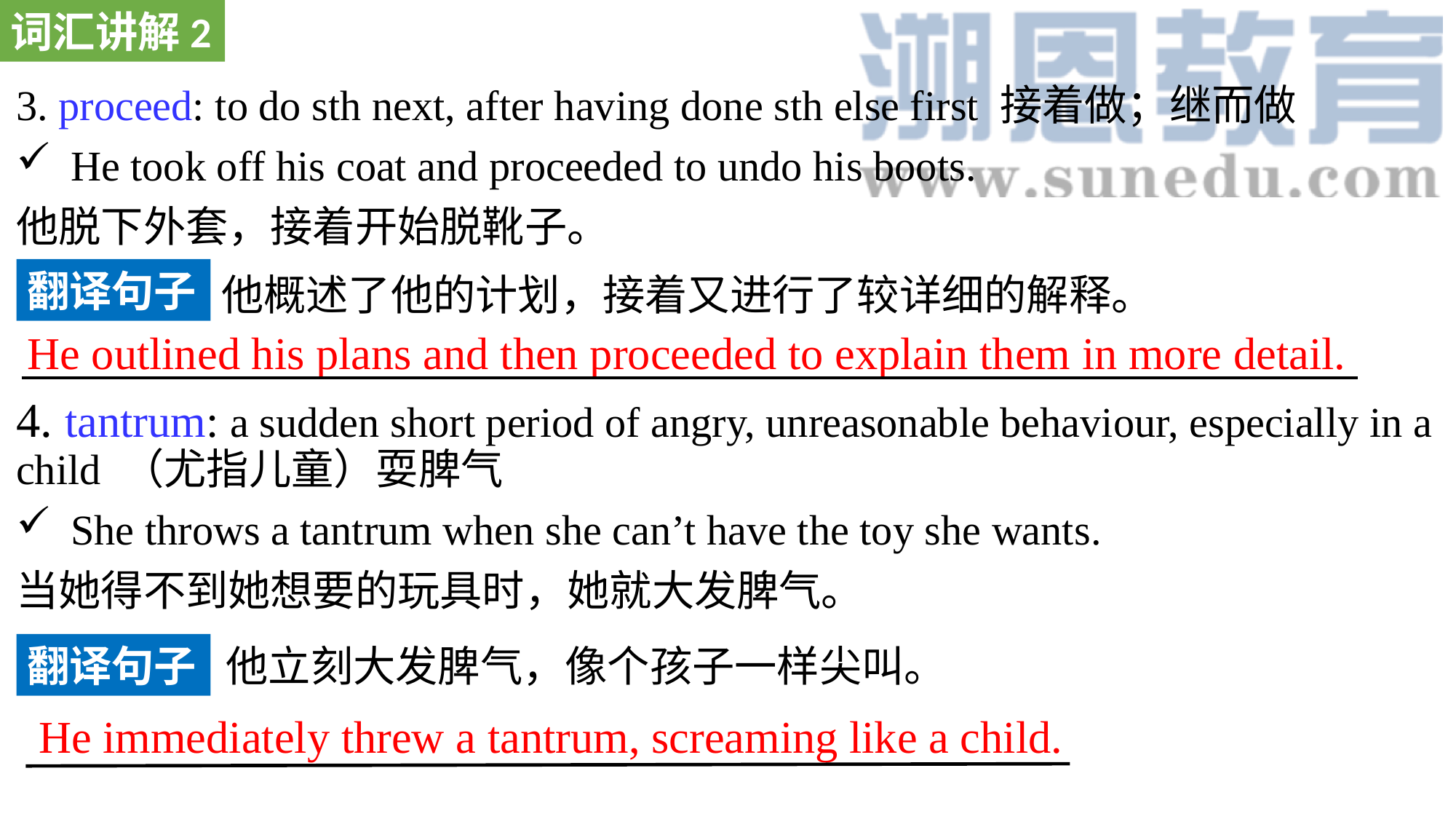

词汇讲解2
3. proceed: to do sth next, after having done sth else first 接着做；继而做
He took off his coat and proceeded to undo his boots.
他脱下外套，接着开始脱靴子。

4. tantrum: a sudden short period of angry, unreasonable behaviour, especially in a child （尤指儿童）耍脾气
She throws a tantrum when she can’t have the toy she wants.
当她得不到她想要的玩具时，她就大发脾气。
翻译句子
他概述了他的计划，接着又进行了较详细的解释。
He outlined his plans and then proceeded to explain them in more detail.
翻译句子
他立刻大发脾气，像个孩子一样尖叫。
 He immediately threw a tantrum, screaming like a child.